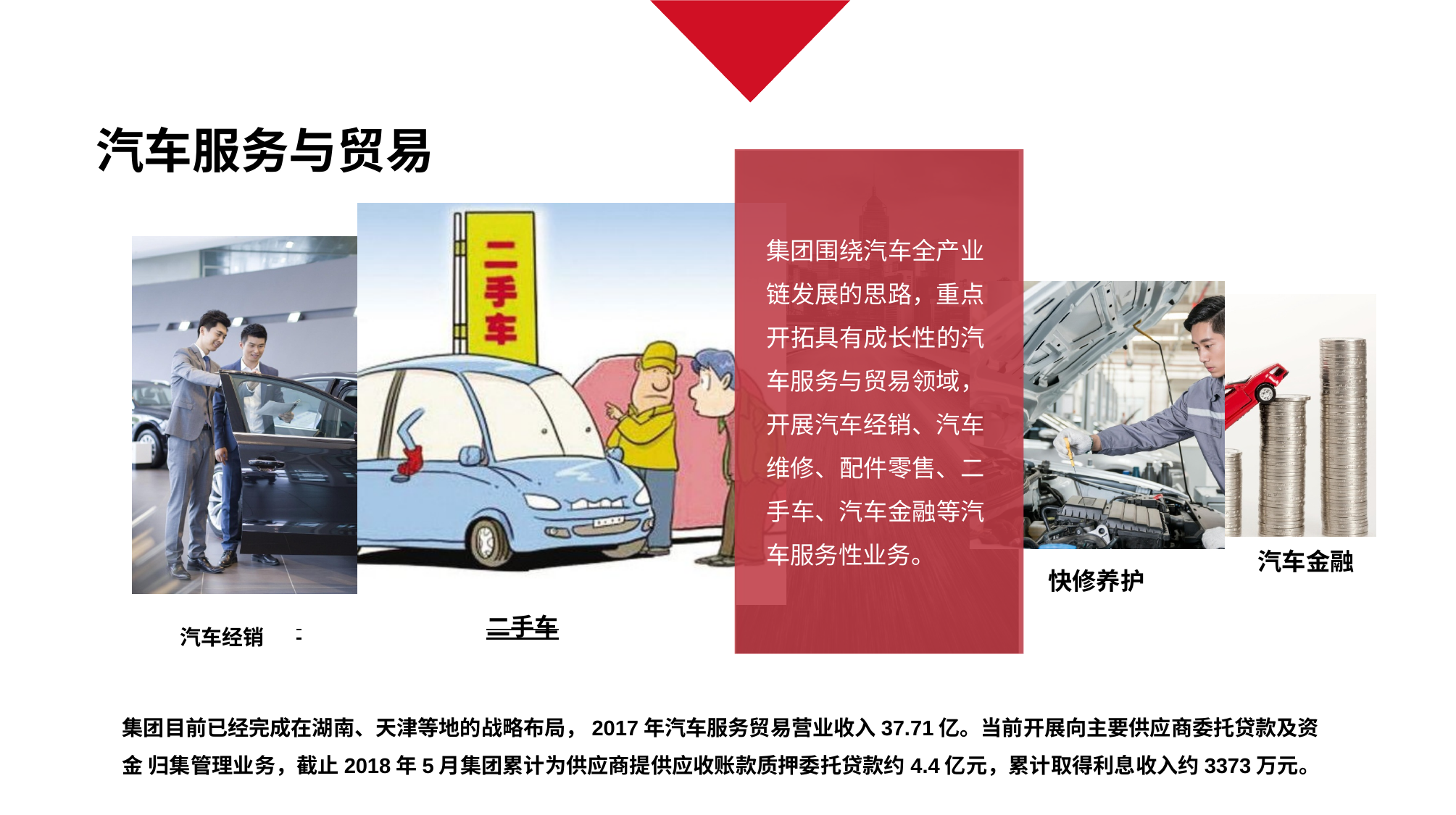

# 汽车服务与贸易

集团围绕汽车全产业 链发展的思路，重点 开拓具有成长性的汽 车服务与贸易领域， 开展汽车经销、汽车 维修、配件零售、二 手车、汽车金融等汽 车服务性业务。

汽车金融
快修养护
汽车经销	 	二手车
集团目前已经完成在湖南、天津等地的战略布局，2017年汽车服务贸易营业收入37.71亿。当前开展向主要供应商委托贷款及资金 归集管理业务，截止2018年5月集团累计为供应商提供应收账款质押委托贷款约4.4亿元，累计取得利息收入约3373万元。